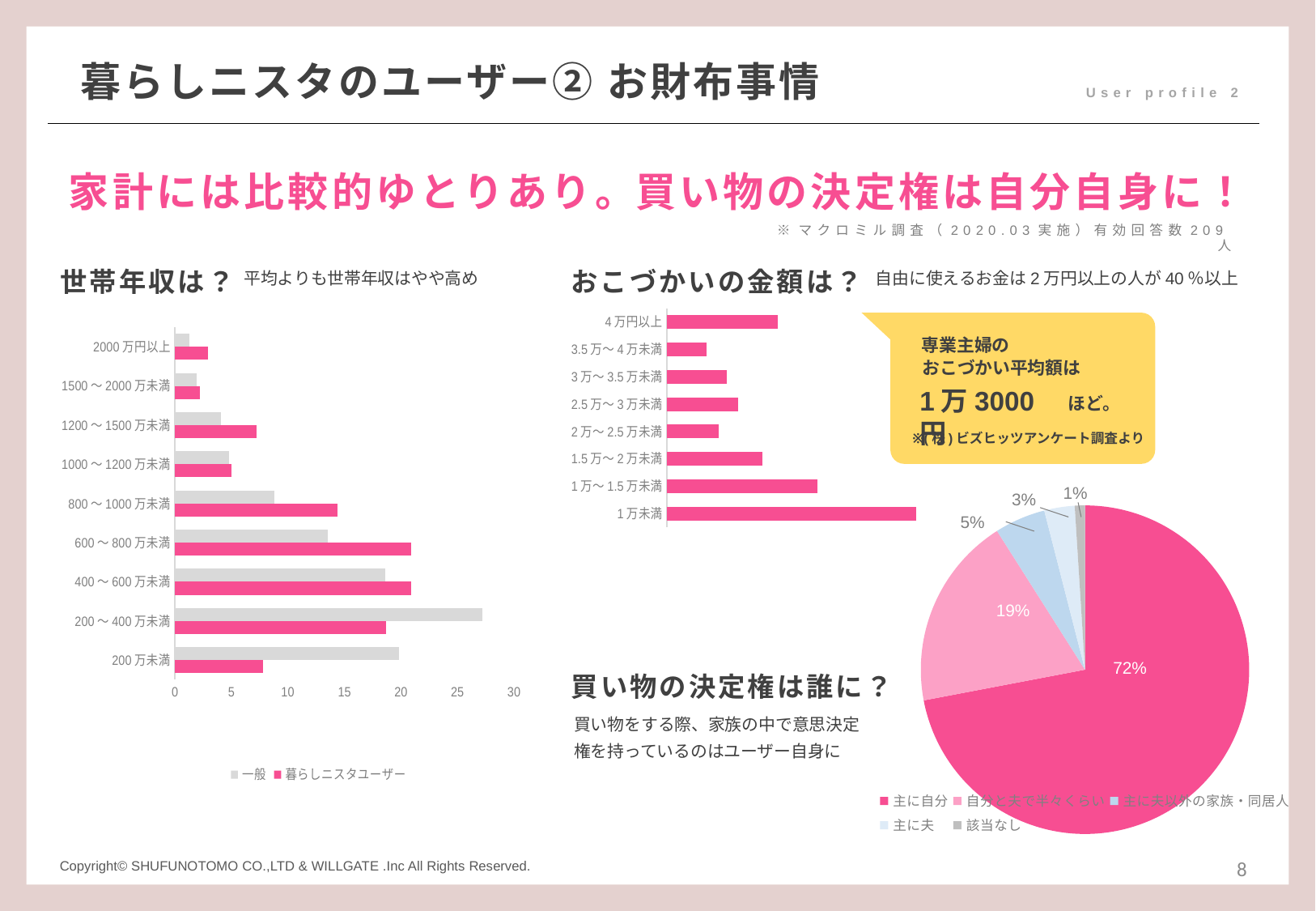

暮らしニスタのユーザー② お財布事情
User profile 2
家計には比較的ゆとりあり。買い物の決定権は自分自身に！
※マクロミル調査（2020.03実施）有効回答数209人
世帯年収は？
おこづかいの金額は？
平均よりも世帯年収はやや高め
自由に使えるお金は2万円以上の人が40％以上

### Chart

| Category | 列1 |
|---|---|
| 1万未満 | 30.1 |
| 1万〜1.5万未満 | 18.2 |
| 1.5万〜2万未満 | 11.5 |
| 2万〜2.5万未満 | 6.2 |
| 2.5万〜3万未満 | 8.6 |
| 3万〜3.5万未満 | 7.2 |
| 3.5万〜4万未満 | 4.8 |
| 4万円以上 | 13.4 |

### Chart

| Category | 暮らしニスタユーザー | 一般 |
|---|---|---|
| 200万未満 | 7.8 | 19.8 |
| 200〜400万未満 | 18.7 | 27.2 |
| 400〜600万未満 | 20.9 | 18.6 |
| 600〜800万未満 | 20.9 | 13.5 |
| 800〜1000万未満 | 14.4 | 8.8 |
| 1000〜1200万未満 | 5.0 | 4.8 |
| 1200〜1500万未満 | 7.2 | 4.1 |
| 1500〜2000万未満 | 2.2 | 1.9 |
| 2000万円以上 | 2.9 | 1.3 |

専業主婦の
おこづかい平均額は
1万3000円
ほど。
※(株)ビズヒッツアンケート調査より
1%
3%
5%
19%
72%

### Chart

| Category | 買い物の決定権は誰に？ |
|---|---|
| 主に自分 | 72.0 |
| 自分と夫で半々くらい | 19.0 |
| 主に夫以外の家族・同居人 | 5.0 |
| 主に夫 | 3.0 |
| 該当なし | 1.0 |
買い物の決定権は誰に？
買い物をする際、家族の中で意思決定

権を持っているのはユーザー自身に
8
Copyright© SHUFUNOTOMO CO.,LTD & WILLGATE .Inc All Rights Reserved.